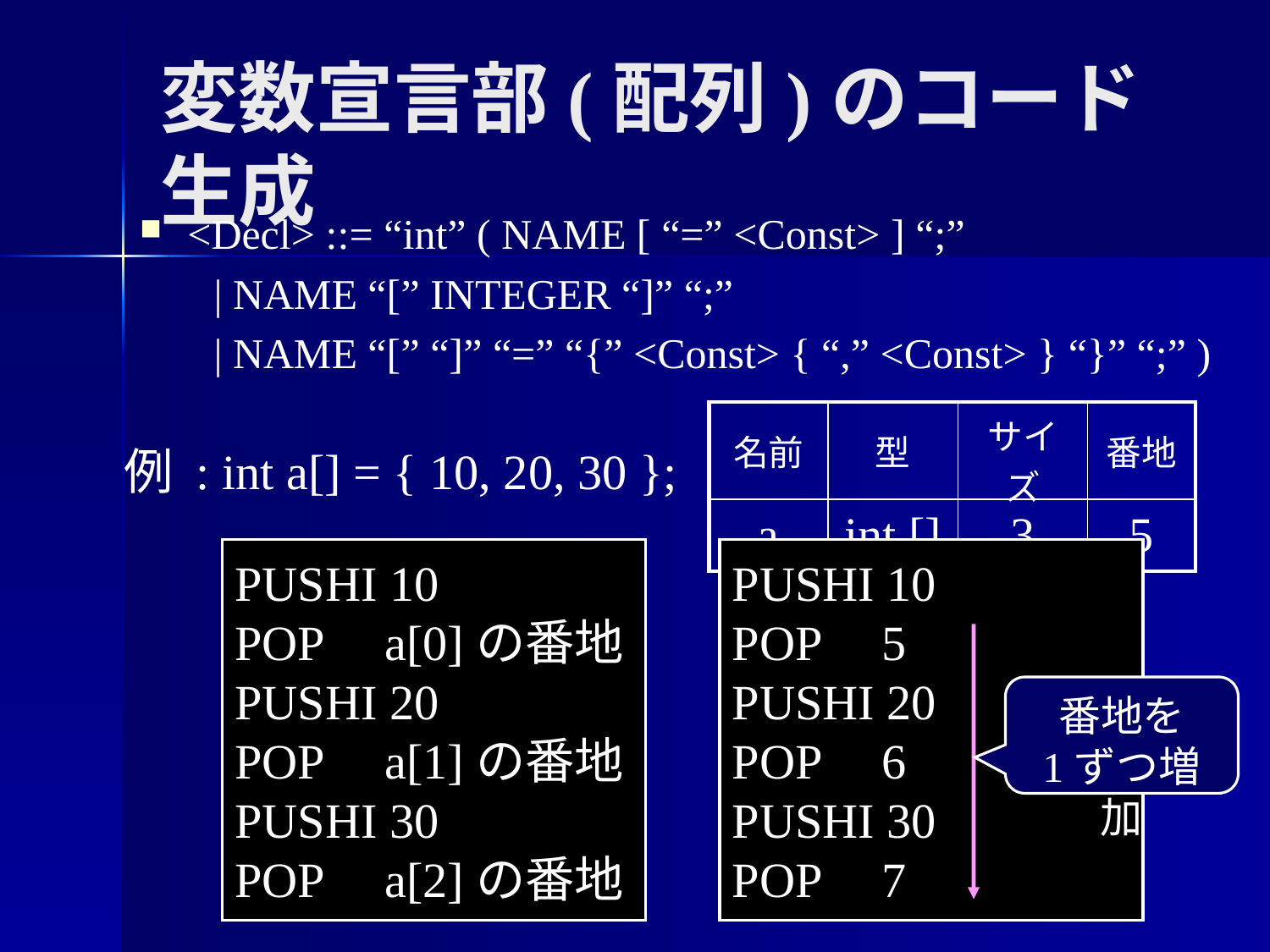

変数宣言部(配列)のコード生成
<Decl> ::= “int” ( NAME [ “=” <Const> ] “;”
       | NAME “[” INTEGER “]” “;”
       | NAME “[” “]” “=” “{” <Const> { “,” <Const> } “}” “;” )
| 名前 | 型 | サイズ | 番地 |
| --- | --- | --- | --- |
| a | int [] | 3 | 5 |
例 : int a[] = { 10, 20, 30 };
PUSHI 10
POP     a[0]の番地
PUSHI 20
POP     a[1]の番地
PUSHI 30
POP     a[2]の番地
PUSHI 10
POP     5
PUSHI 20
POP     6
PUSHI 30
POP     7

番地を
1ずつ増加